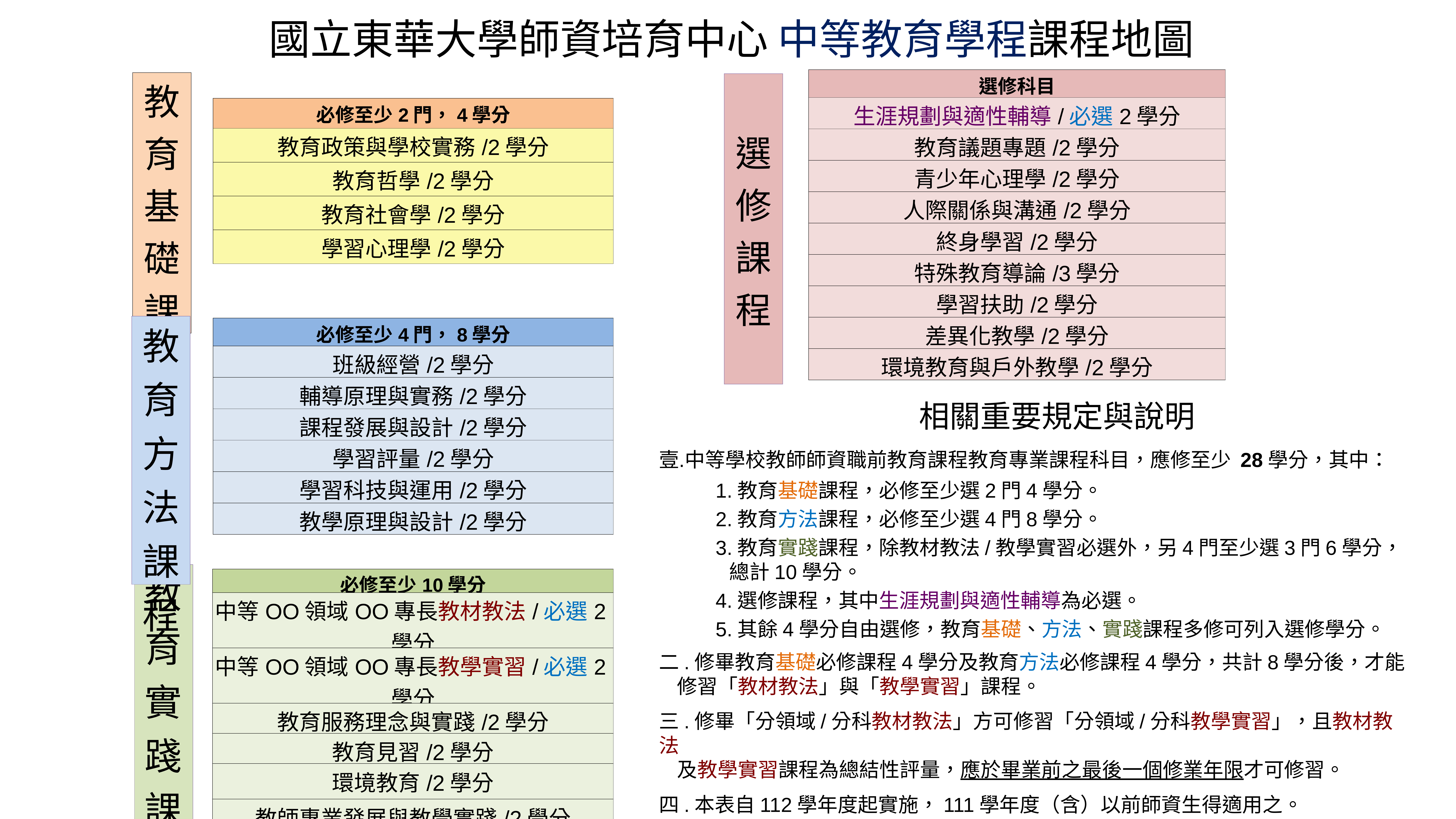

國立東華大學師資培育中心 中等教育學程課程地圖
| 選修科目 |
| --- |
| 生涯規劃與適性輔導/必選2學分 |
| 教育議題專題/2學分 |
| 青少年心理學/2學分 |
| 人際關係與溝通/2學分 |
| 終身學習/2學分 |
| 特殊教育導論/3學分 |
| 學習扶助/2學分 |
| 差異化教學/2學分 |
| 環境教育與戶外教學/2學分 |
| 教育基礎課程 |
| --- |
| 選修課程 |
| --- |
| 必修至少2門，4學分 |
| --- |
| 教育政策與學校實務/2學分 |
| 教育哲學/2學分 |
| 教育社會學/2學分 |
| 學習心理學/2學分 |
| 教育方法課程 |
| --- |
| 必修至少4門，8學分 |
| --- |
| 班級經營/2學分 |
| 輔導原理與實務/2學分 |
| 課程發展與設計/2學分 |
| 學習評量/2學分 |
| 學習科技與運用/2學分 |
| 教學原理與設計/2學分 |
相關重要規定與說明
中等學校教師師資職前教育課程教育專業課程科目，應修至少 28學分，其中：
1.教育基礎課程，必修至少選2門4學分。
2.教育方法課程，必修至少選4門8學分。
3.教育實踐課程，除教材教法/教學實習必選外，另4門至少選3門6學分，
   總計10學分。
4.選修課程，其中生涯規劃與適性輔導為必選。
5.其餘4學分自由選修，教育基礎、方法、實踐課程多修可列入選修學分。
二.修畢教育基礎必修課程4學分及教育方法必修課程4學分，共計8學分後，才能
    修習「教材教法」與「教學實習」課程。
三.修畢「分領域/分科教材教法」方可修習「分領域/分科教學實習」，且教材教法
    及教學實習課程為總結性評量，應於畢業前之最後一個修業年限才可修習。
四.本表自112學年度起實施，111學年度（含）以前師資生得適用之。
| 教育實踐課程 |
| --- |
| 必修至少10學分 |
| --- |
| 中等OO領域OO專長教材教法/必選2學分 |
| 中等OO領域OO專長教學實習/必選2學分 |
| 教育服務理念與實踐/2學分 |
| 教育見習/2學分 |
| 環境教育/2學分 |
| 教師專業發展與教學實踐/2學分 |